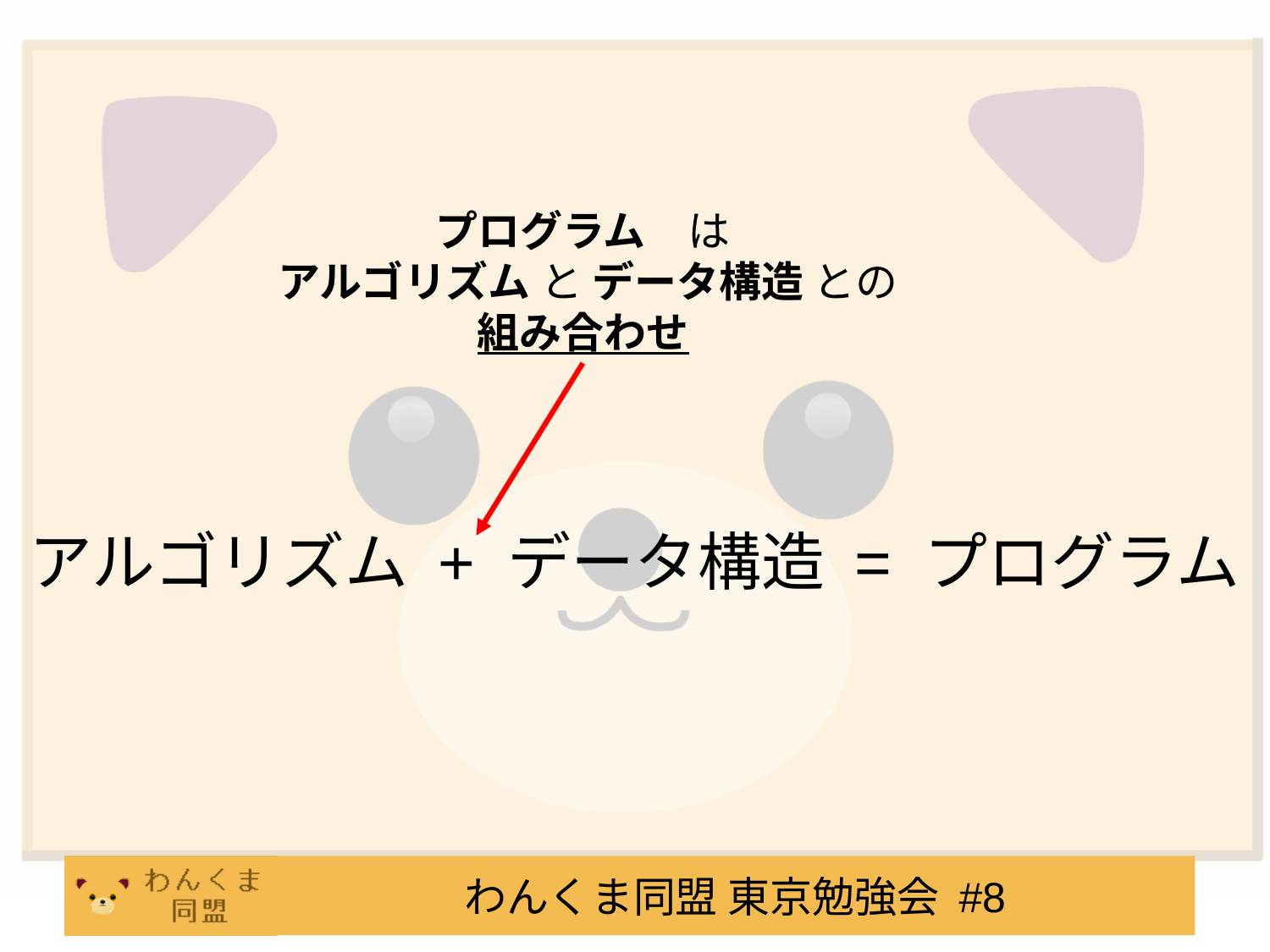

プログラム　は
 アルゴリズム と データ構造 との
組み合わせ
アルゴリズム + データ構造 = プログラム